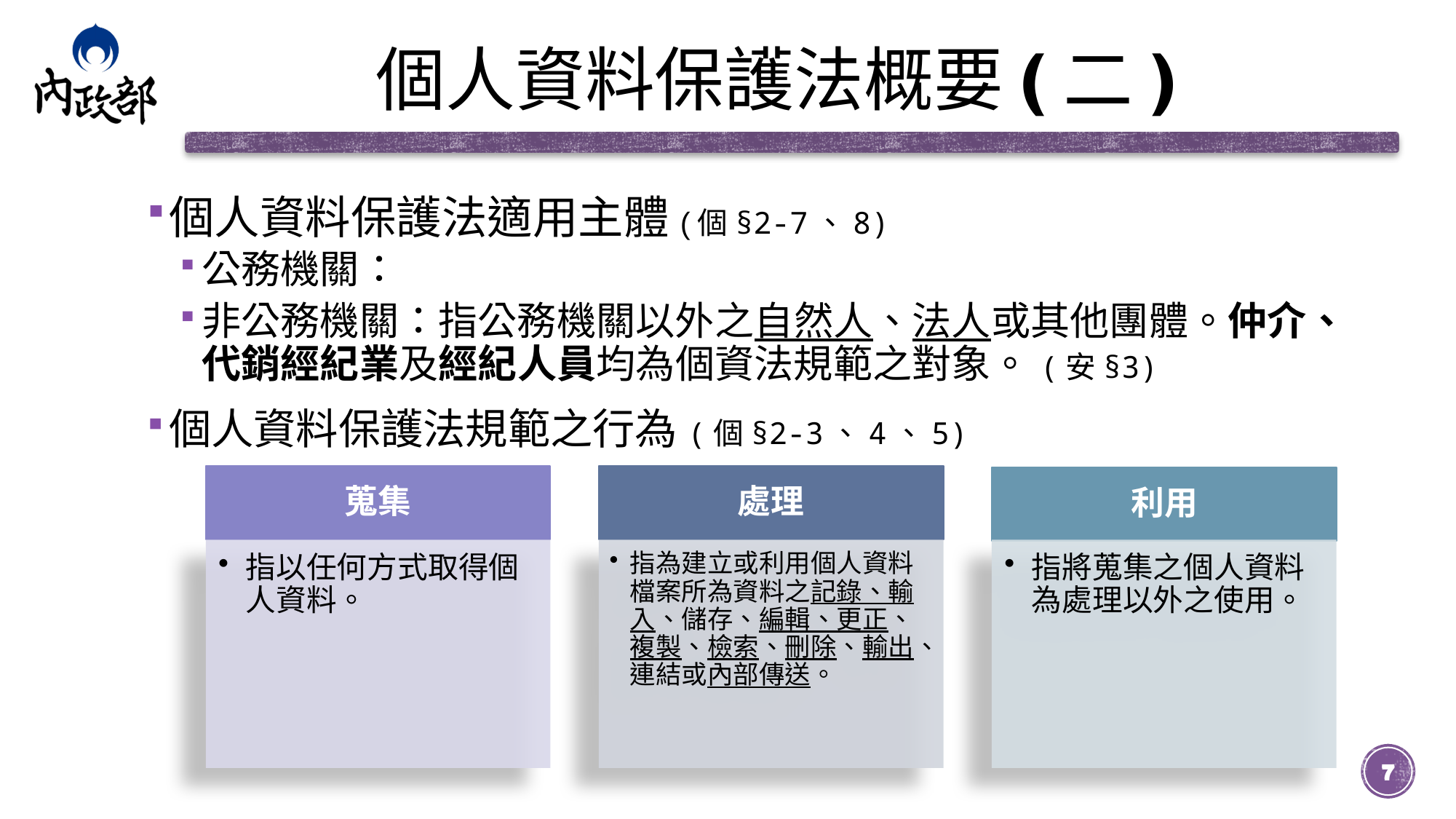

# 個人資料保護法概要(二)
個人資料保護法適用主體(個§2-7、8)
公務機關：
非公務機關：指公務機關以外之自然人、法人或其他團體。仲介、代銷經紀業及經紀人員均為個資法規範之對象。(安§3)
個人資料保護法規範之行為(個§2-3、4、5)
蒐集
指以任何方式取得個人資料。
處理
指為建立或利用個人資料檔案所為資料之記錄、輸入、儲存、編輯、更正、複製、檢索、刪除、輸出、連結或內部傳送。
利用
指將蒐集之個人資料為處理以外之使用。
7